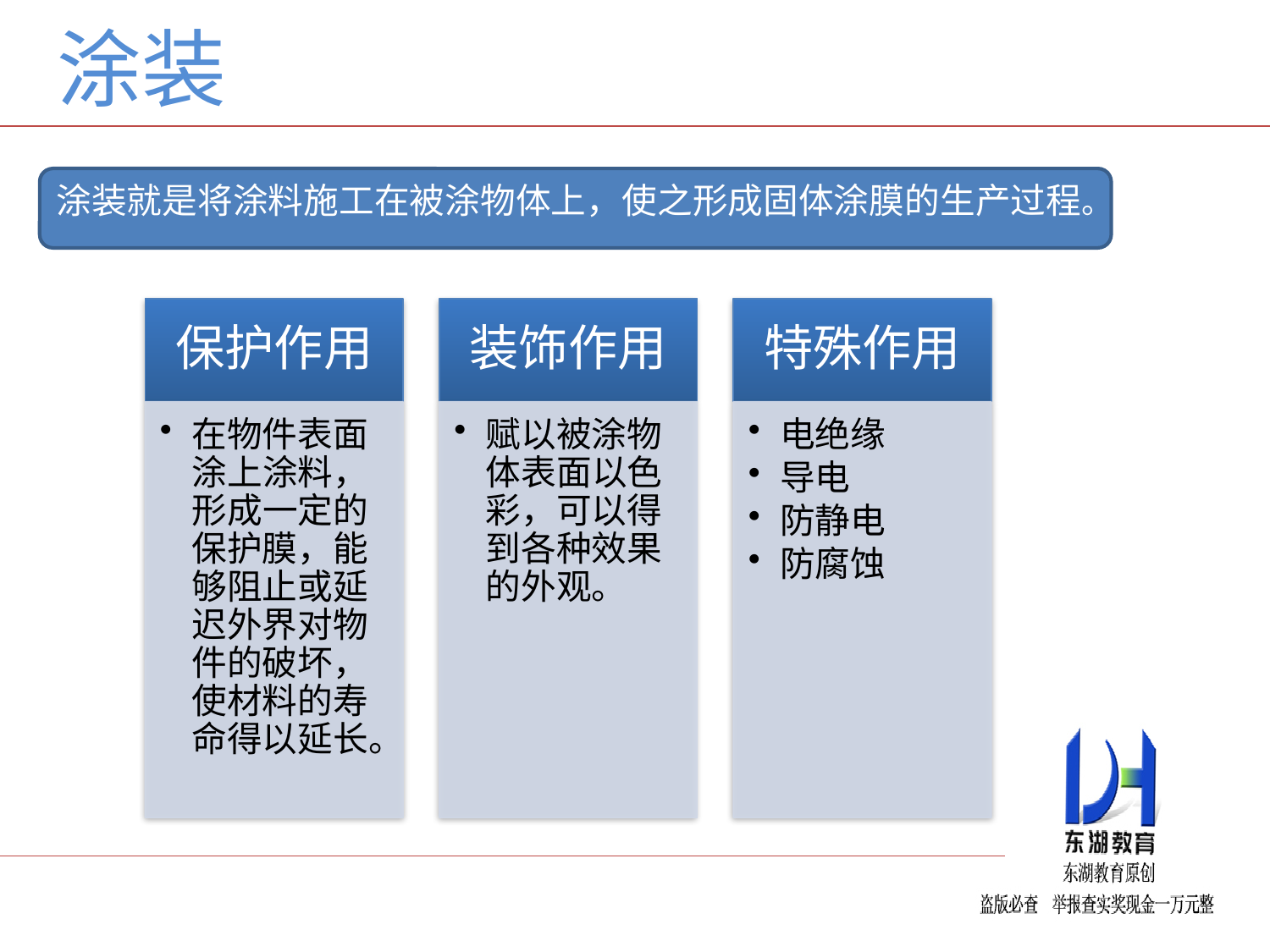

涂装
涂装就是将涂料施工在被涂物体上，使之形成固体涂膜的生产过程。

保护作用
在物件表面涂上涂料，形成一定的保护膜，能够阻止或延迟外界对物件的破坏，使材料的寿命得以延长。
装饰作用
赋以被涂物体表面以色彩，可以得到各种效果的外观。
特殊作用
电绝缘
导电
防静电
防腐蚀